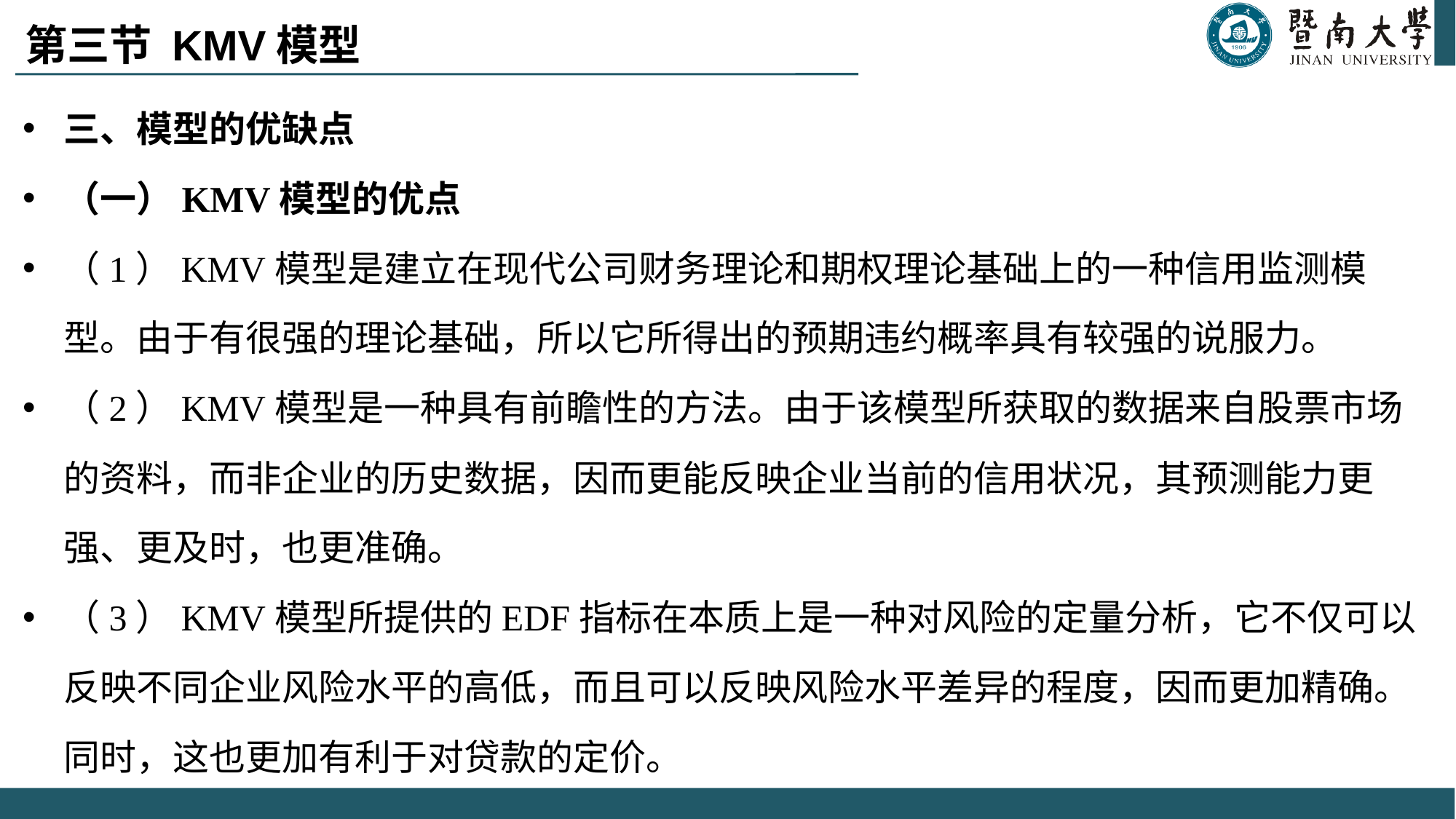

# 第三节 KMV模型
三、模型的优缺点
（一）KMV模型的优点
（1）KMV模型是建立在现代公司财务理论和期权理论基础上的一种信用监测模型。由于有很强的理论基础，所以它所得出的预期违约概率具有较强的说服力。
（2）KMV模型是一种具有前瞻性的方法。由于该模型所获取的数据来自股票市场的资料，而非企业的历史数据，因而更能反映企业当前的信用状况，其预测能力更强、更及时，也更准确。
（3）KMV模型所提供的EDF指标在本质上是一种对风险的定量分析，它不仅可以反映不同企业风险水平的高低，而且可以反映风险水平差异的程度，因而更加精确。同时，这也更加有利于对贷款的定价。